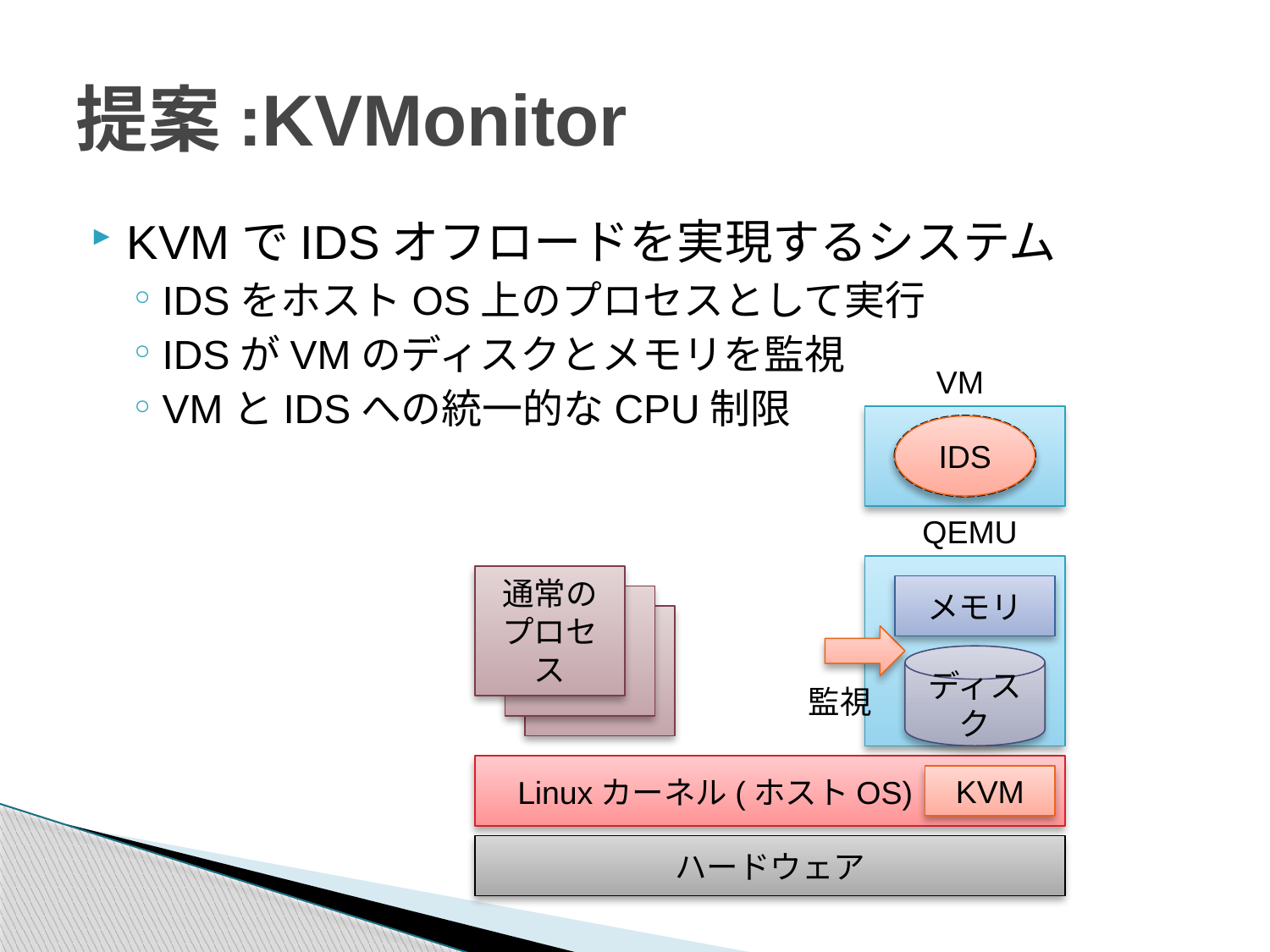

# 提案:KVMonitor
KVMでIDSオフロードを実現するシステム
IDSをホストOS上のプロセスとして実行
IDSがVMのディスクとメモリを監視
VMとIDSへの統一的なCPU制限
VM

IDS
QEMU

通常の
プロセス
メモリ

ディスク
監視

Linuxカーネル(ホストOS)
KVM
ハードウェア